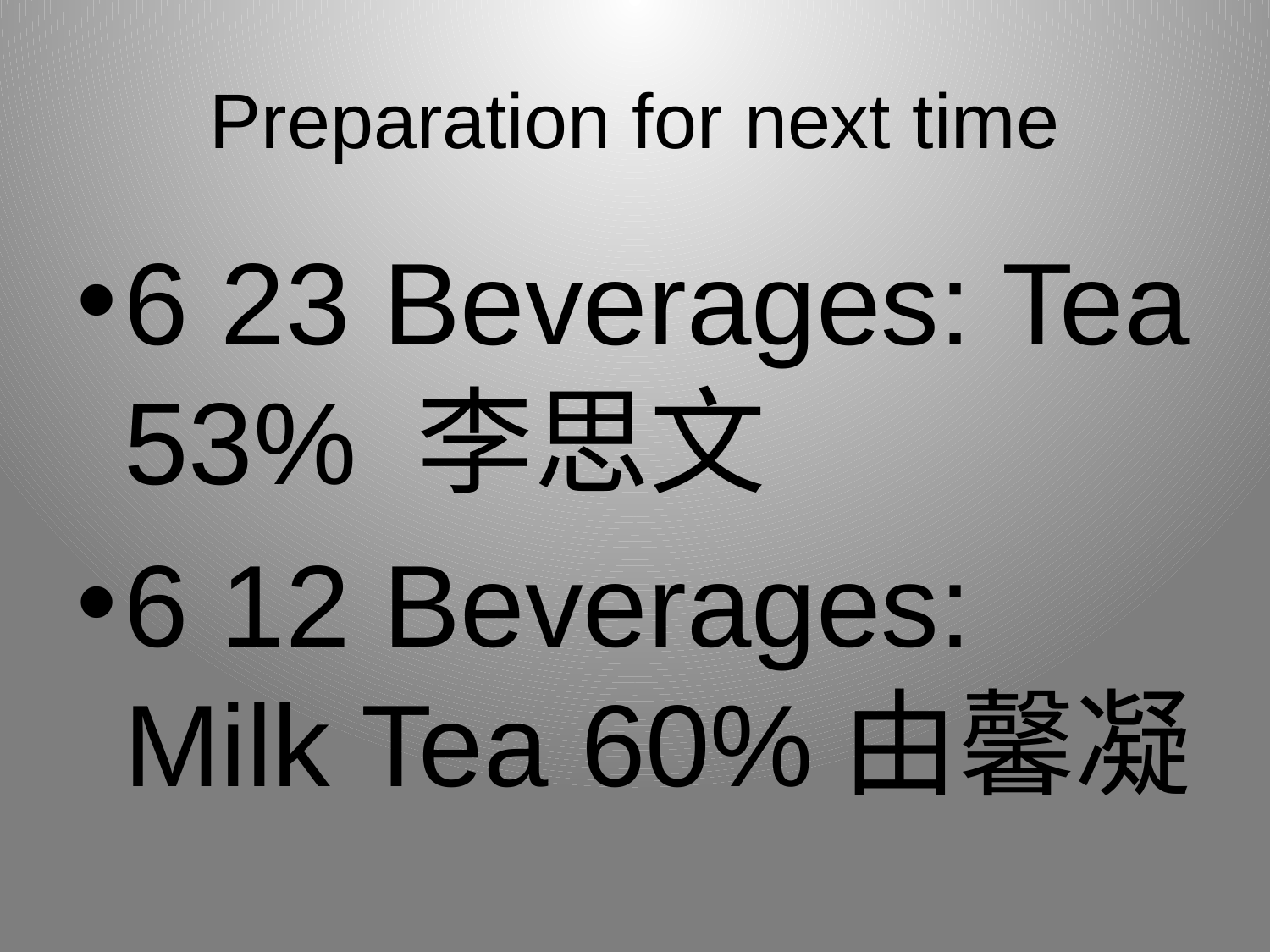

# Preparation for next time
6 23 Beverages: Tea 53% 李思文
6 12 Beverages: Milk Tea 60%由馨凝